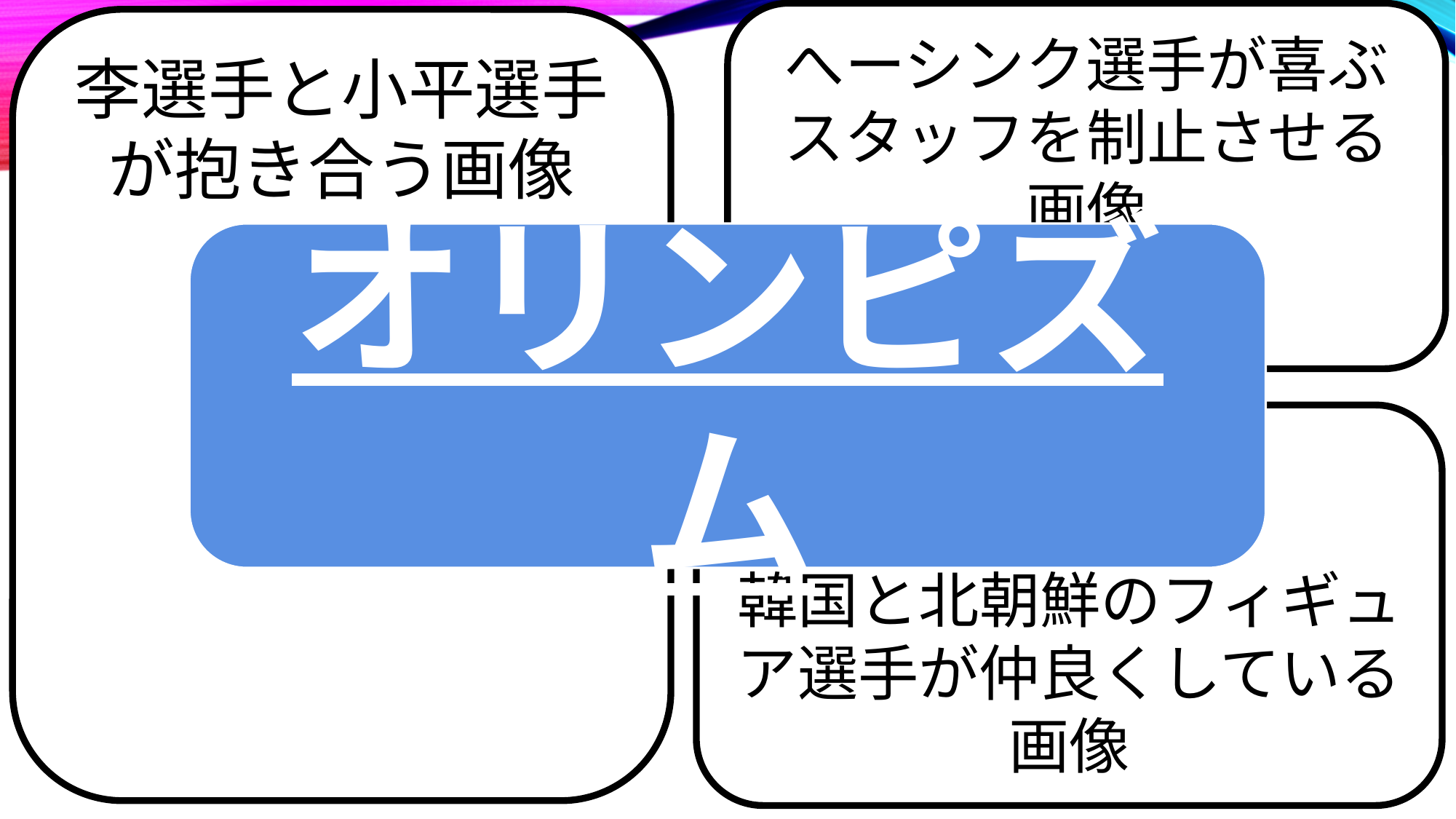

へーシンク選手が喜ぶ
スタッフを制止させる画像
李選手と小平選手が抱き合う画像
オリンピズム
韓国と北朝鮮のフィギュア選手が仲良くしている画像